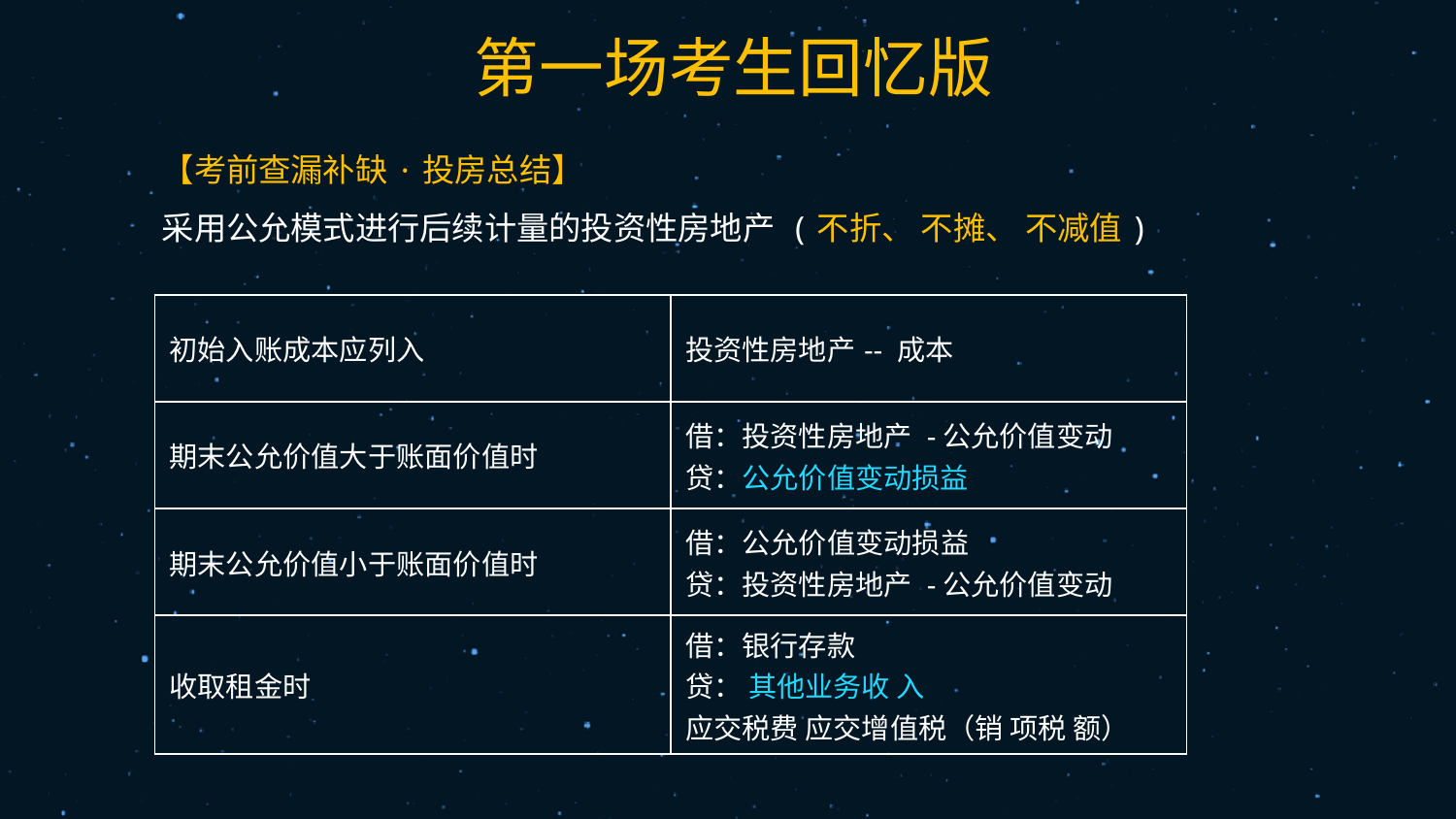

30
【考前查漏补缺·投房总结】
采用公允模式进行后续计量的投资性房地产 (不折、 不摊、 不减值)
| 初始入账成本应列入 | 投资性房地产-- 成本 |
| --- | --- |
| 期末公允价值大于账面价值时 | 借：投资性房地产 -公允价值变动 贷：公允价值变动损益 |
| 期末公允价值小于账面价值时 | 借：公允价值变动损益 贷：投资性房地产 -公允价值变动 |
| 收取租金时 | 借：银行存款 贷： 其他业务收 入 应交税费 应交增值税（销 项税 额） |